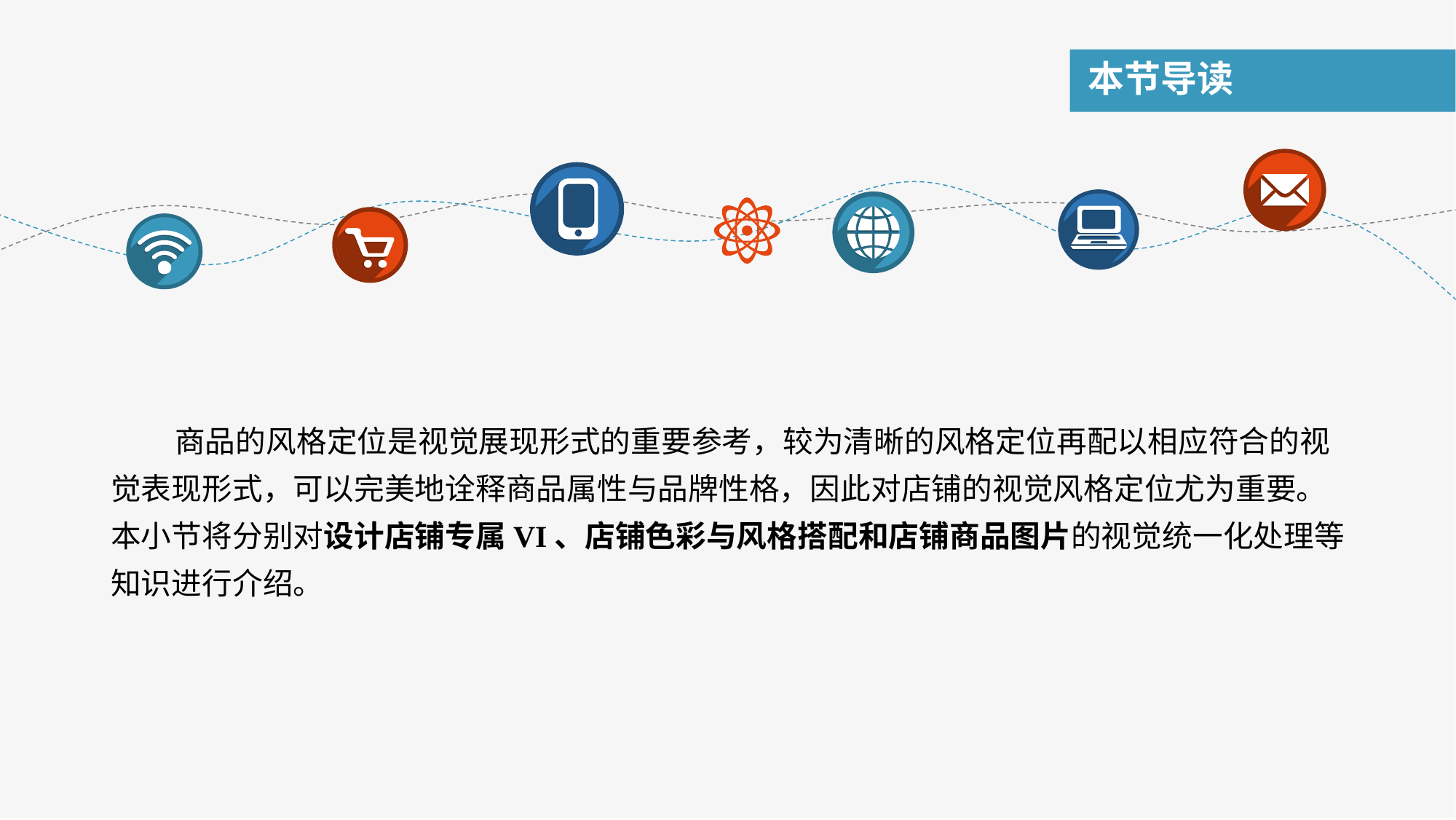

本节导读

商品的风格定位是视觉展现形式的重要参考，较为清晰的风格定位再配以相应符合的视觉表现形式，可以完美地诠释商品属性与品牌性格，因此对店铺的视觉风格定位尤为重要。本小节将分别对设计店铺专属VI、店铺色彩与风格搭配和店铺商品图片的视觉统一化处理等知识进行介绍。